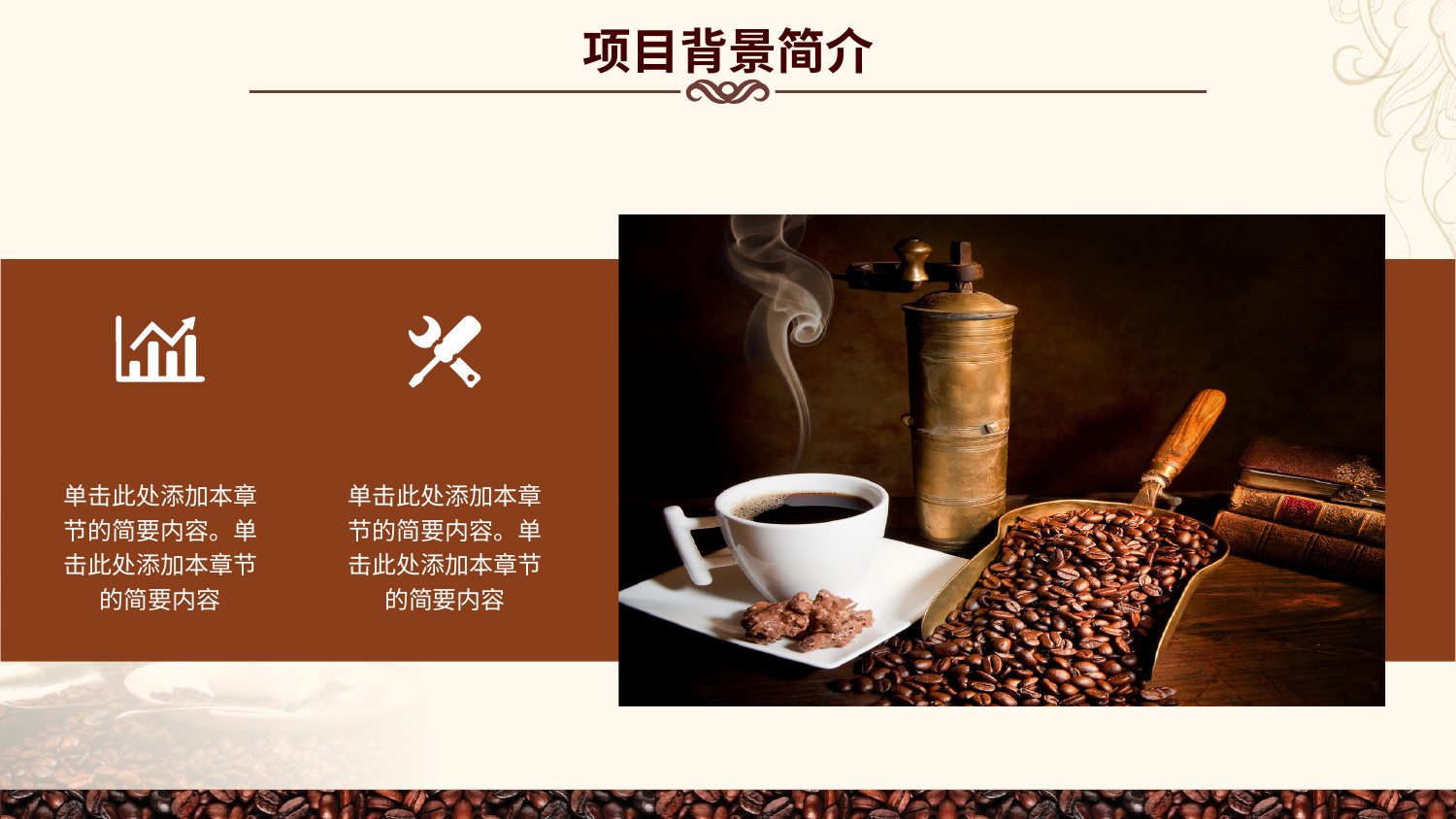

项目背景简介

单击此处添加本章节的简要内容。单击此处添加本章节的简要内容
单击此处添加本章节的简要内容。单击此处添加本章节的简要内容